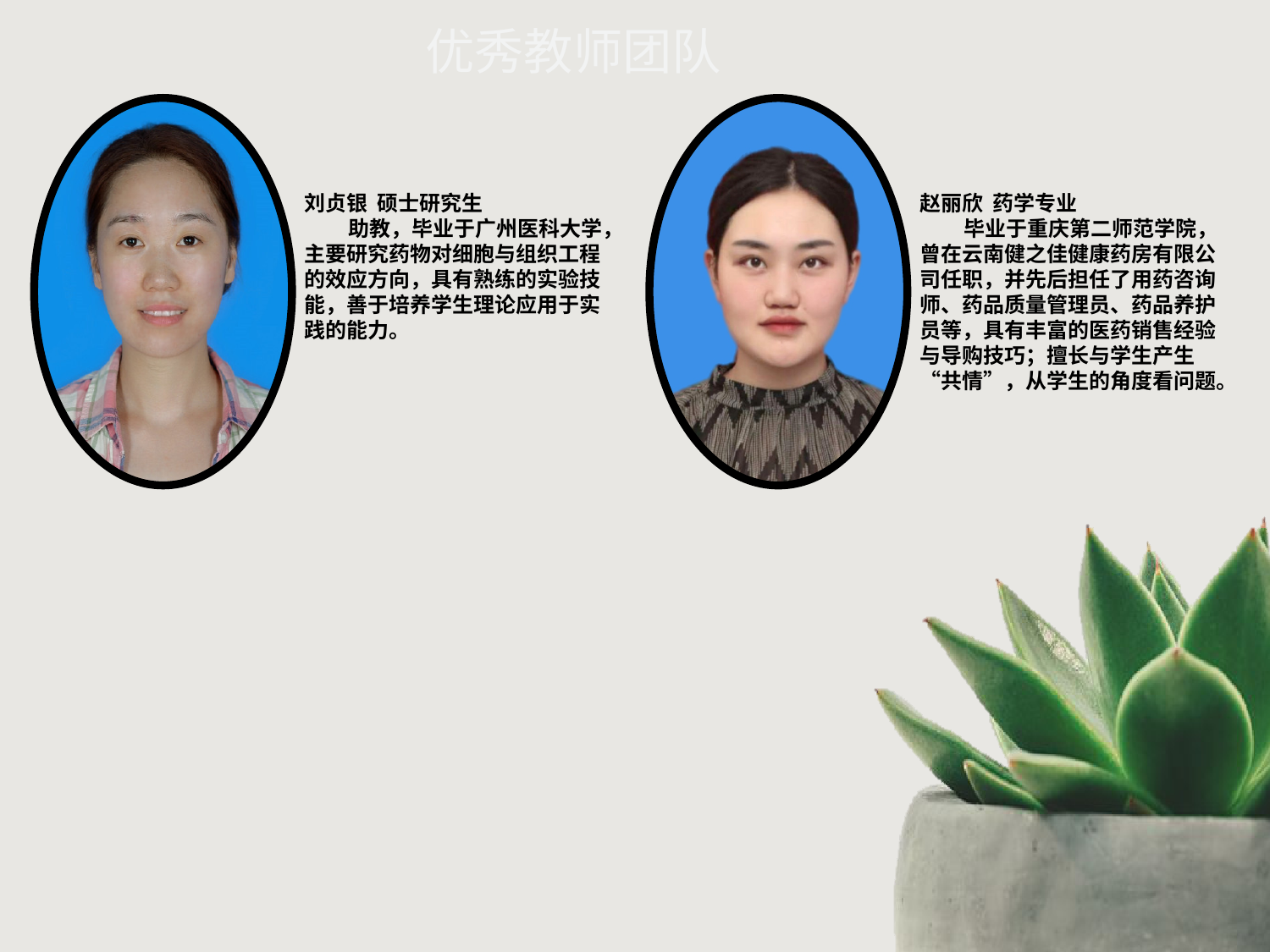

优秀教师团队

刘贞银  硕士研究生
        助教，毕业于广州医科大学，主要研究药物对细胞与组织工程的效应方向，具有熟练的实验技能，善于培养学生理论应用于实践的能力。
赵丽欣  药学专业
        毕业于重庆第二师范学院，曾在云南健之佳健康药房有限公司任职，并先后担任了用药咨询师、药品质量管理员、药品养护员等，具有丰富的医药销售经验与导购技巧；擅长与学生产生“共情”，从学生的角度看问题。